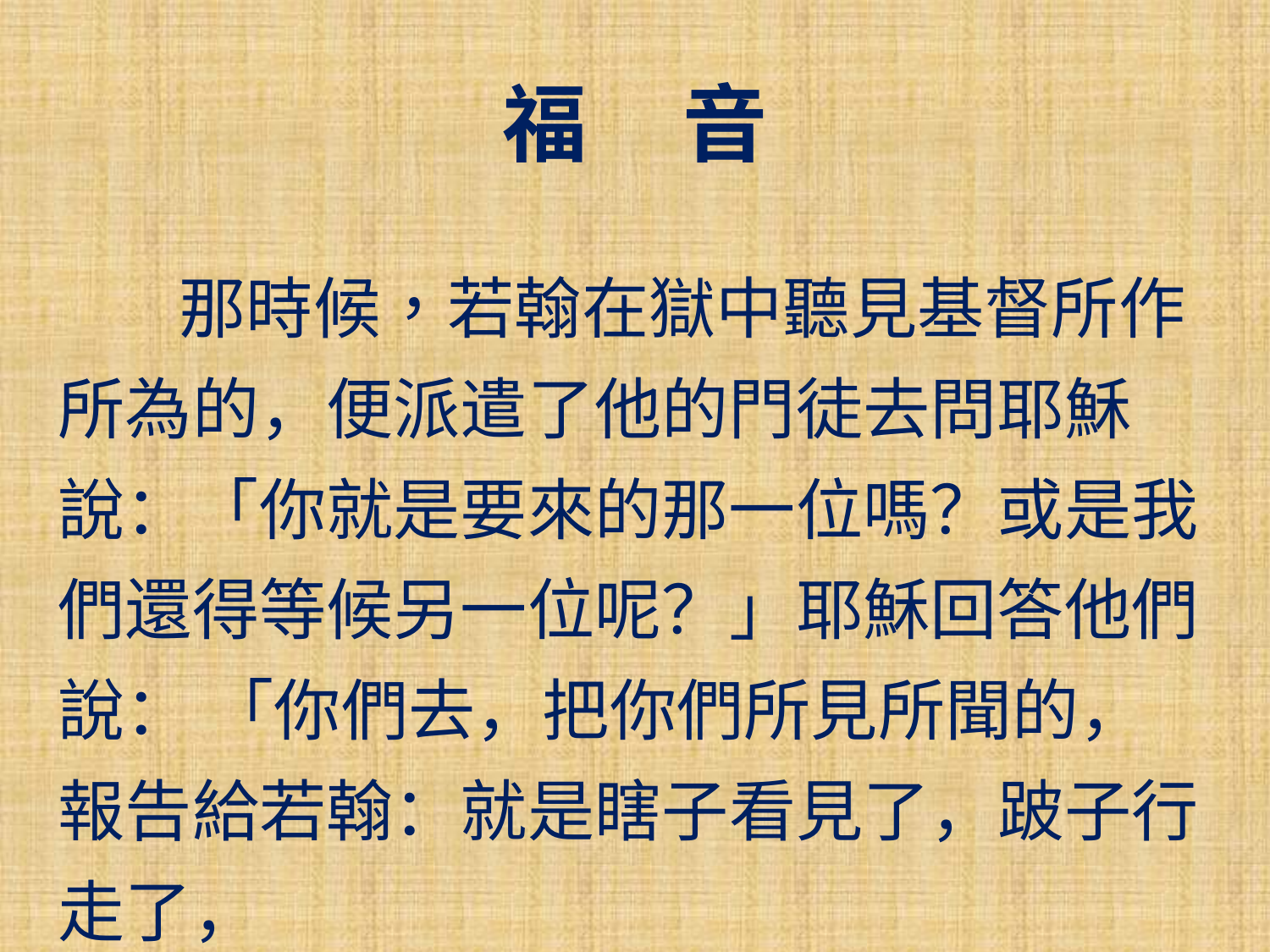

福     音

       那時候，若翰在獄中聽見基督所作所為的，便派遣了他的門徒去問耶穌說：「你就是要來的那一位嗎？或是我們還得等候另一位呢？」耶穌回答他們說： 「你們去，把你們所見所聞的，報告給若翰：就是瞎子看見了，跛子行走了，